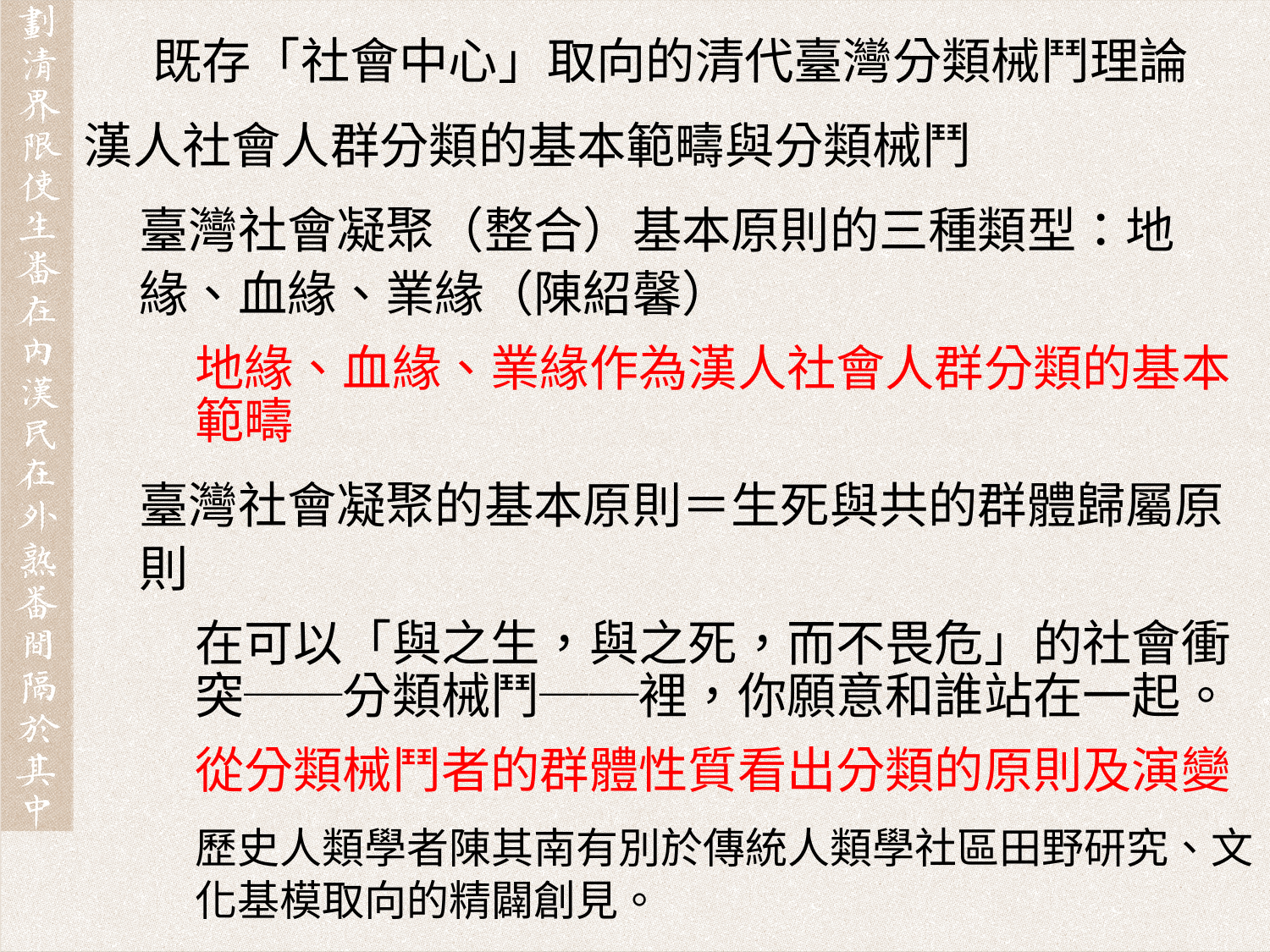

既存「社會中心」取向的清代臺灣分類械鬥理論
漢人社會人群分類的基本範疇與分類械鬥
臺灣社會凝聚（整合）基本原則的三種類型：地緣、血緣、業緣（陳紹馨）
地緣、血緣、業緣作為漢人社會人群分類的基本範疇
臺灣社會凝聚的基本原則＝生死與共的群體歸屬原則
在可以「與之生，與之死，而不畏危」的社會衝突──分類械鬥──裡，你願意和誰站在一起。
從分類械鬥者的群體性質看出分類的原則及演變
歷史人類學者陳其南有別於傳統人類學社區田野研究、文化基模取向的精闢創見。